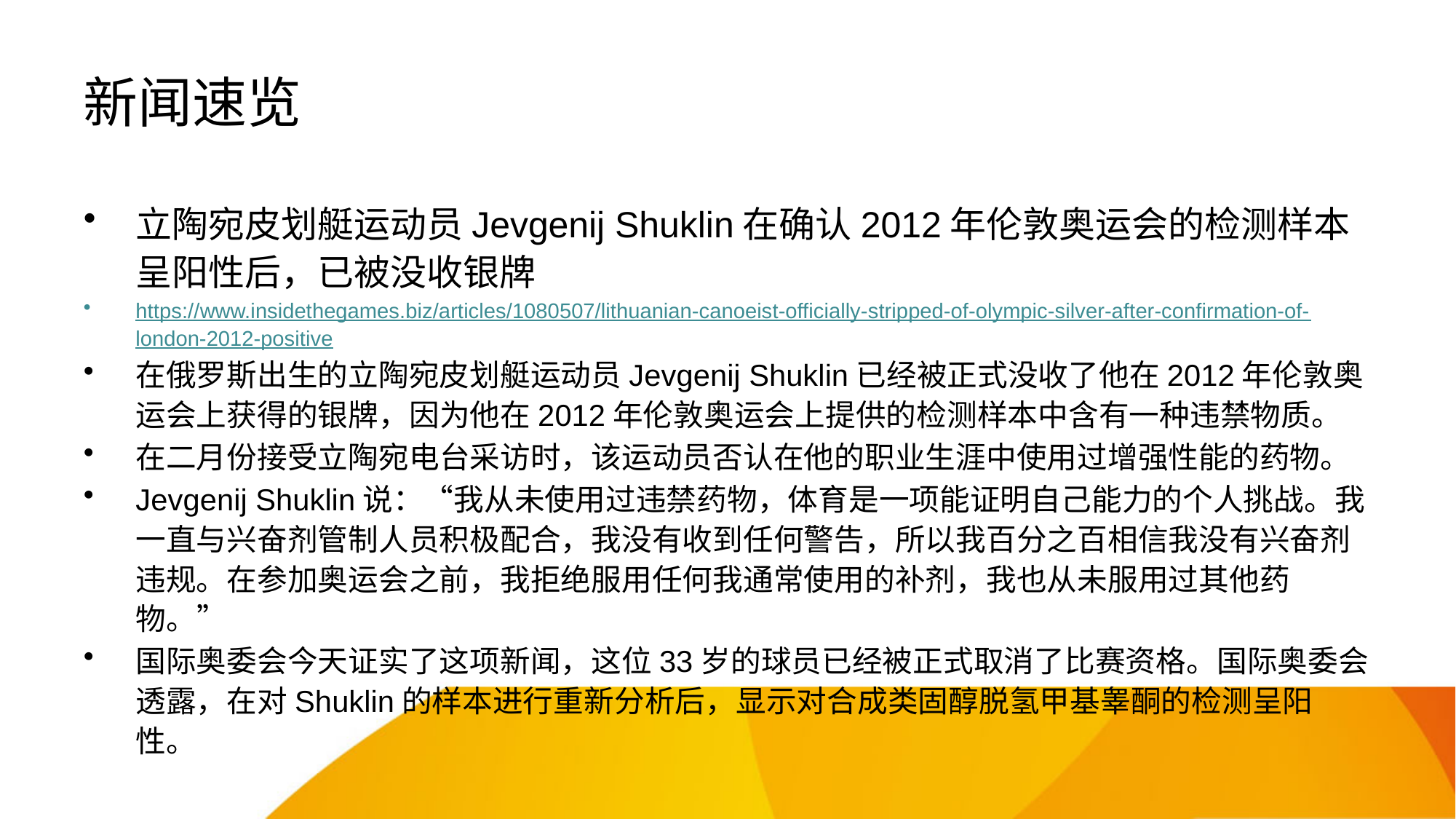

# 新闻速览
立陶宛皮划艇运动员Jevgenij Shuklin在确认2012年伦敦奥运会的检测样本呈阳性后，已被没收银牌
https://www.insidethegames.biz/articles/1080507/lithuanian-canoeist-officially-stripped-of-olympic-silver-after-confirmation-of-london-2012-positive
在俄罗斯出生的立陶宛皮划艇运动员Jevgenij Shuklin已经被正式没收了他在2012年伦敦奥运会上获得的银牌，因为他在2012年伦敦奥运会上提供的检测样本中含有一种违禁物质。
在二月份接受立陶宛电台采访时，该运动员否认在他的职业生涯中使用过增强性能的药物。
Jevgenij Shuklin说：“我从未使用过违禁药物，体育是一项能证明自己能力的个人挑战。我一直与兴奋剂管制人员积极配合，我没有收到任何警告，所以我百分之百相信我没有兴奋剂违规。在参加奥运会之前，我拒绝服用任何我通常使用的补剂，我也从未服用过其他药物。”
国际奥委会今天证实了这项新闻，这位33岁的球员已经被正式取消了比赛资格。国际奥委会透露，在对Shuklin的样本进行重新分析后，显示对合成类固醇脱氢甲基睾酮的检测呈阳性。